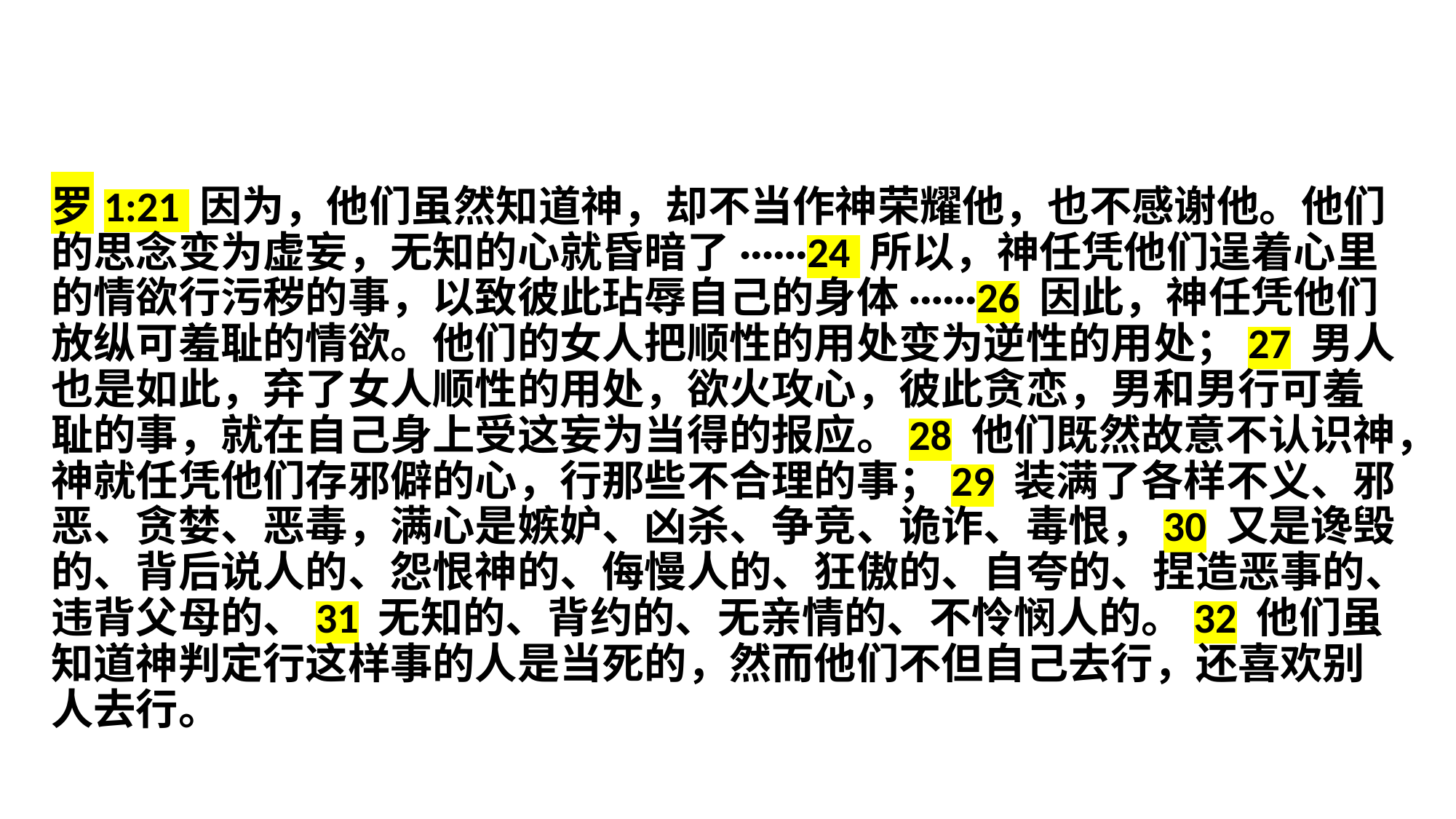

罗1:21 因为，他们虽然知道神，却不当作神荣耀他，也不感谢他。他们的思念变为虚妄，无知的心就昏暗了······24 所以，神任凭他们逞着心里的情欲行污秽的事，以致彼此玷辱自己的身体······26 因此，神任凭他们放纵可羞耻的情欲。他们的女人把顺性的用处变为逆性的用处；27 男人也是如此，弃了女人顺性的用处，欲火攻心，彼此贪恋，男和男行可羞耻的事，就在自己身上受这妄为当得的报应。28 他们既然故意不认识神，神就任凭他们存邪僻的心，行那些不合理的事；29 装满了各样不义、邪恶、贪婪、恶毒，满心是嫉妒、凶杀、争竞、诡诈、毒恨，30 又是谗毁的、背后说人的、怨恨神的、侮慢人的、狂傲的、自夸的、捏造恶事的、违背父母的、31 无知的、背约的、无亲情的、不怜悯人的。32 他们虽知道神判定行这样事的人是当死的，然而他们不但自己去行，还喜欢别人去行。